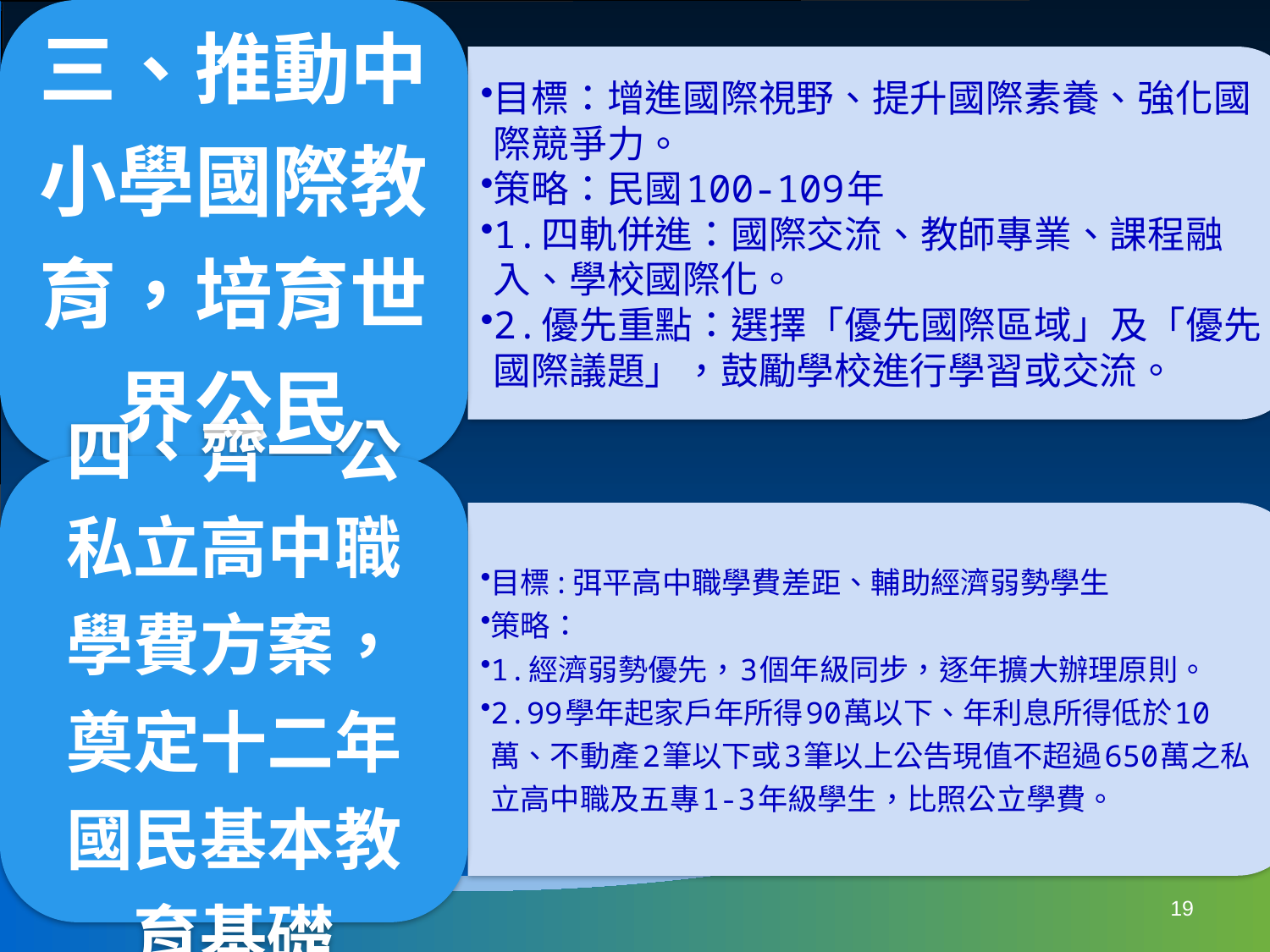

目標：增進國際視野、提升國際素養、強化國際競爭力。
策略：民國100-109年
1.四軌併進：國際交流、教師專業、課程融入、學校國際化。
2.優先重點：選擇「優先國際區域」及「優先國際議題」，鼓勵學校進行學習或交流。
目標:弭平高中職學費差距、輔助經濟弱勢學生
策略：
1.經濟弱勢優先，3個年級同步，逐年擴大辦理原則。
2.99學年起家戶年所得90萬以下、年利息所得低於10萬、不動產2筆以下或3筆以上公告現值不超過650萬之私立高中職及五專1-3年級學生，比照公立學費。
19